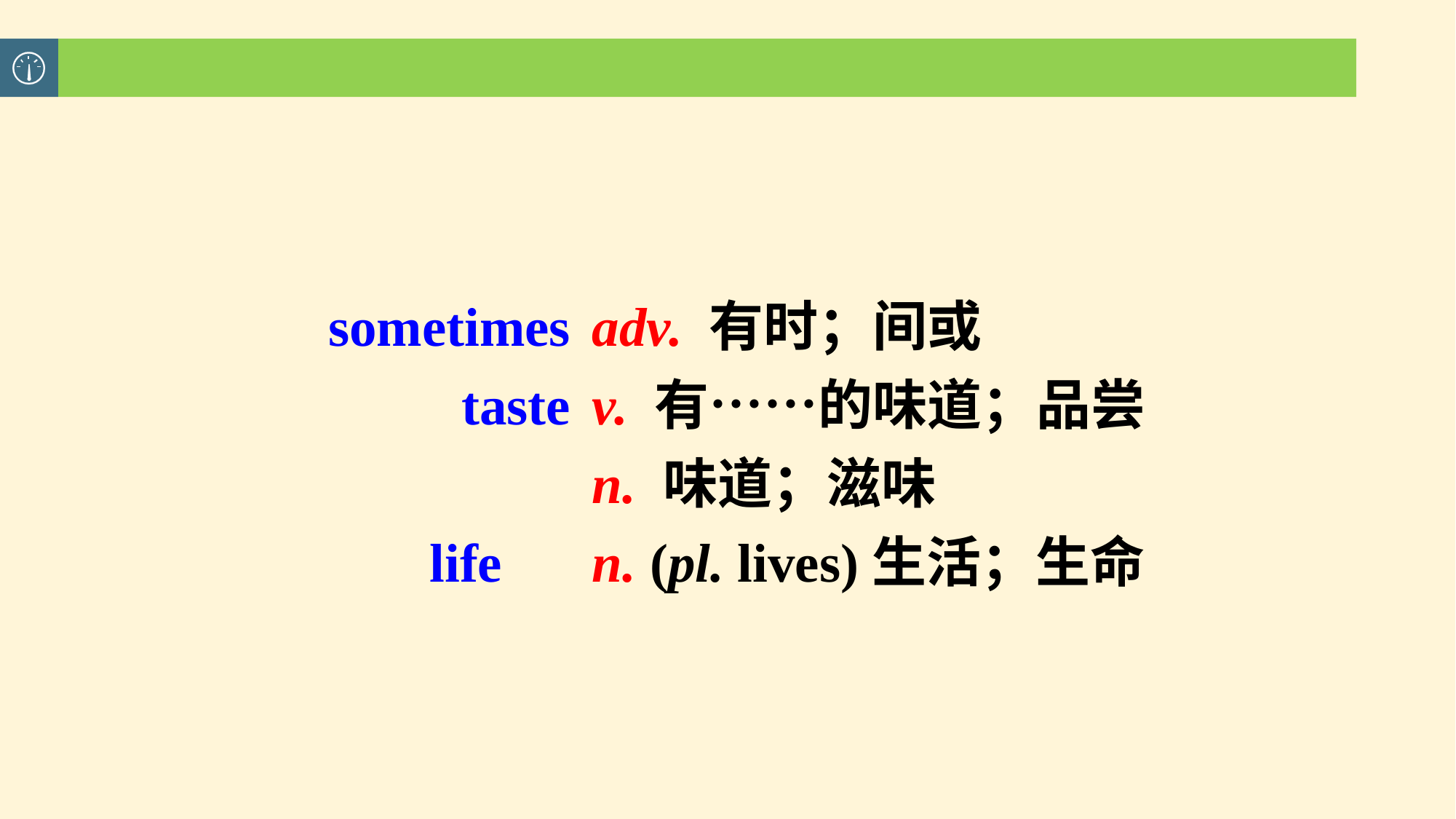

sometimes
taste

life
adv. 有时；间或
v. 有……的味道；品尝
n. 味道；滋味
n. (pl. lives)生活；生命